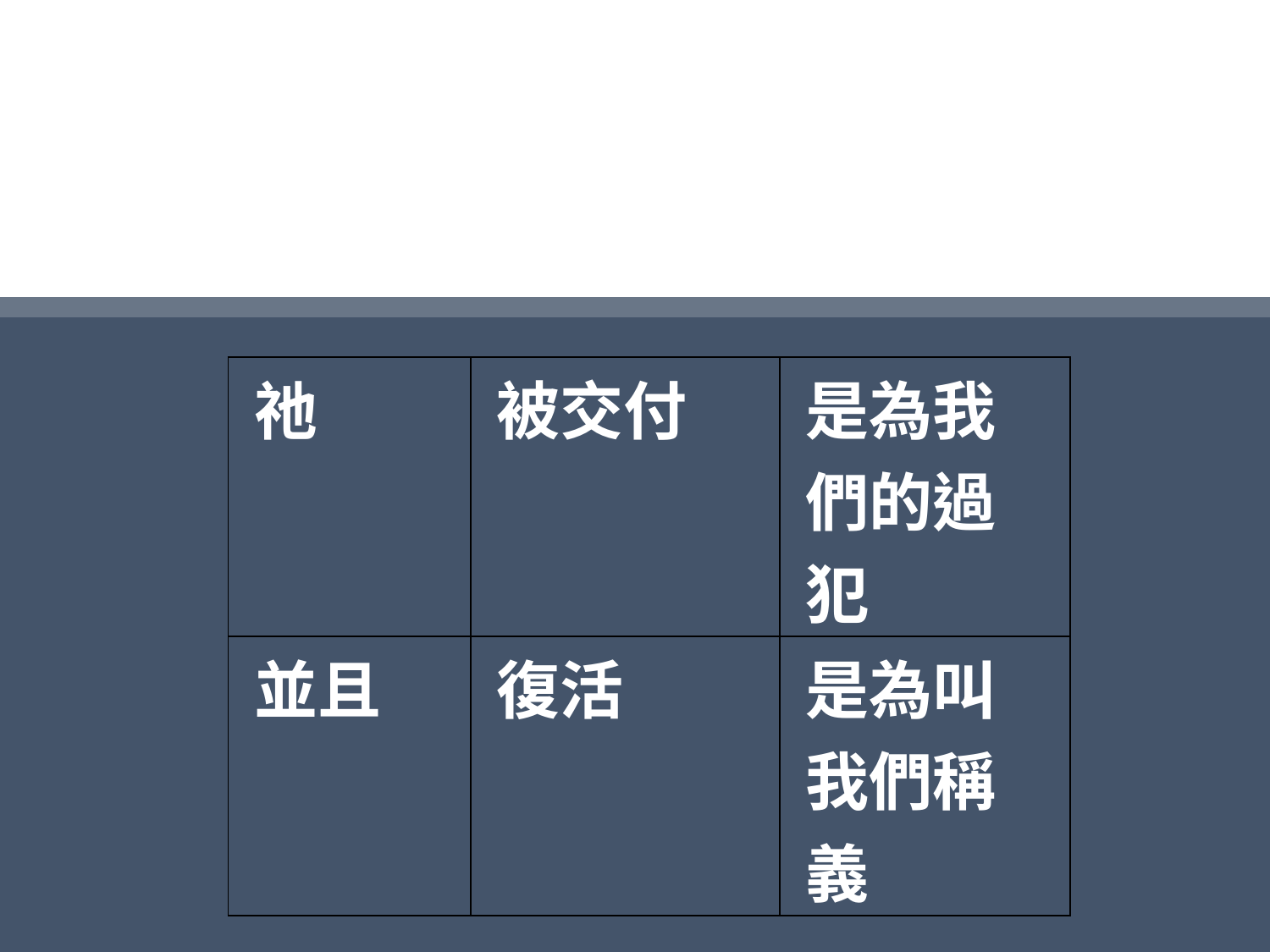

#

| 祂 | 被交付 | 是為我們的過犯 |
| --- | --- | --- |
| 並且 | 復活 | 是為叫我們稱義 |